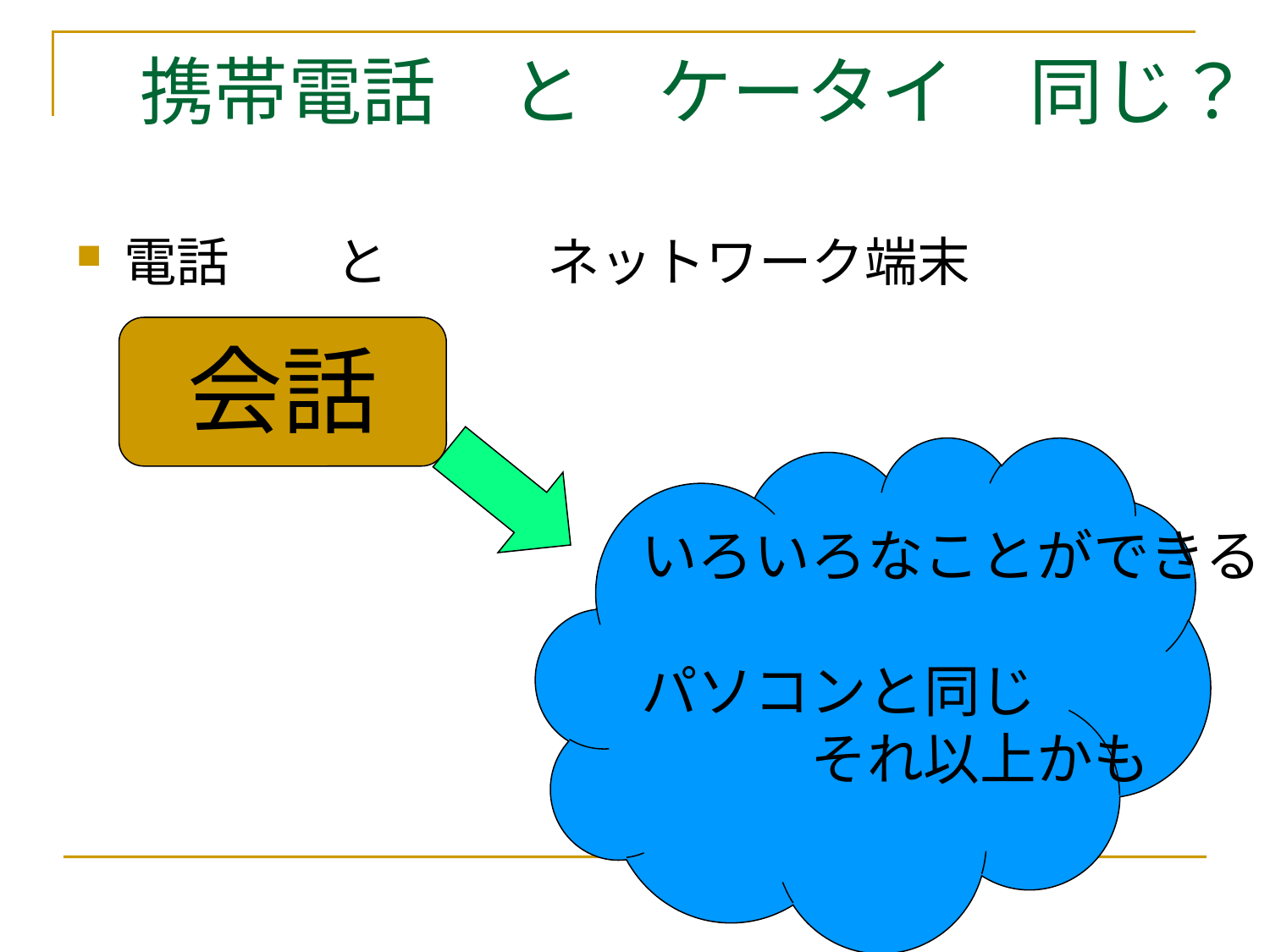

# 携帯電話　と　ケータイ　同じ？
電話　　と　　　ネットワーク端末
会話

いろいろなことができる

パソコンと同じ
　　　それ以上かも